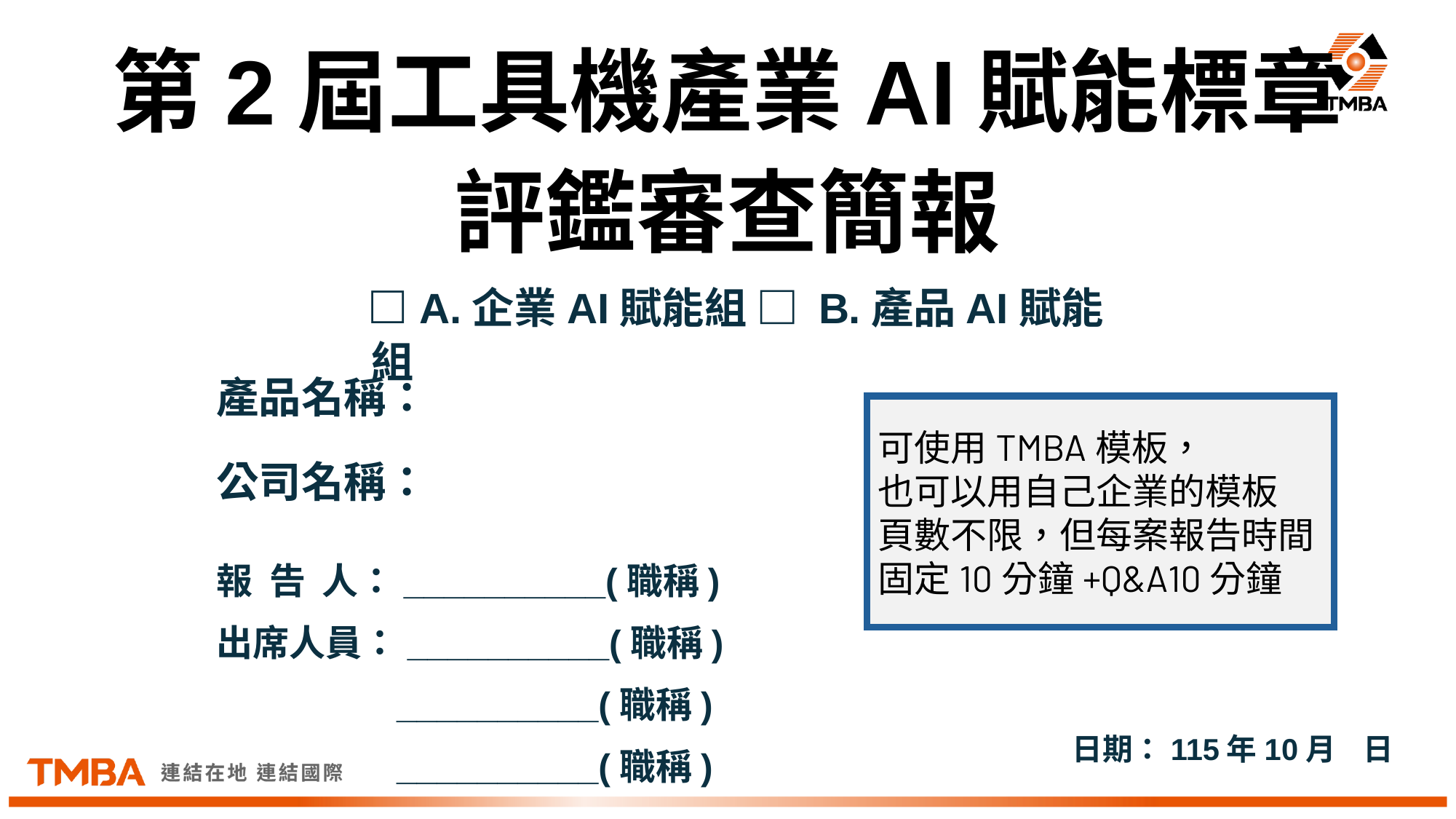

第2屆工具機產業AI賦能標章
評鑑審查簡報
□ A.企業AI賦能組 □ B.產品AI賦能組
產品名稱：
可使用TMBA模板，
也可以用自己企業的模板
頁數不限，但每案報告時間固定10分鐘+Q&A10分鐘
公司名稱：
報  告  人：__________(職稱)
出席人員：__________(職稱)
   __________(職稱)
   __________(職稱)
日期：115年10月    日